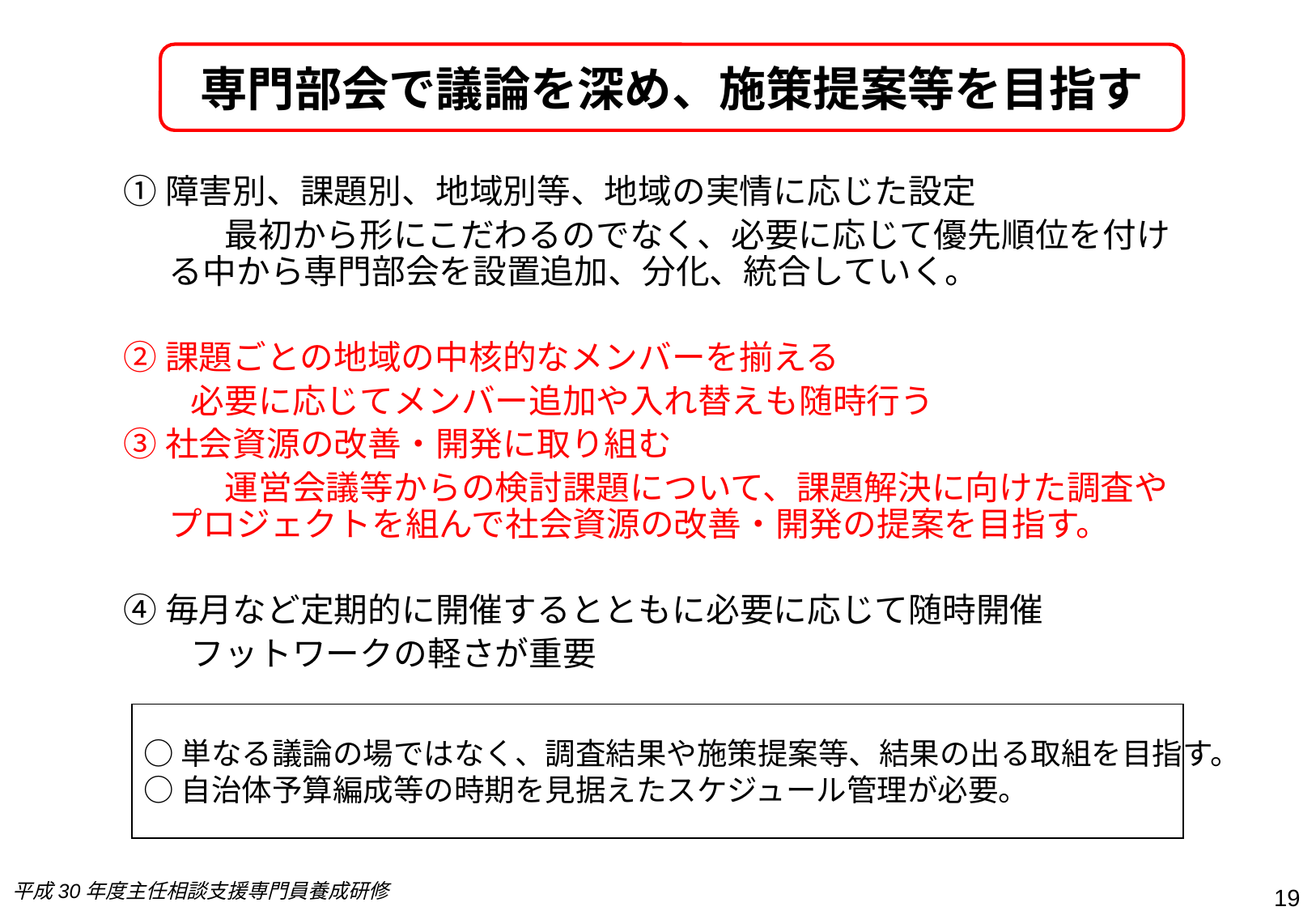

専門部会で議論を深め、施策提案等を目指す
①障害別、課題別、地域別等、地域の実情に応じた設定
　　　最初から形にこだわるのでなく、必要に応じて優先順位を付ける中から専門部会を設置追加、分化、統合していく。

②課題ごとの地域の中核的なメンバーを揃える
　　必要に応じてメンバー追加や入れ替えも随時行う
③社会資源の改善・開発に取り組む
　　　運営会議等からの検討課題について、課題解決に向けた調査やプロジェクトを組んで社会資源の改善・開発の提案を目指す。

④毎月など定期的に開催するとともに必要に応じて随時開催
　　フットワークの軽さが重要

○単なる議論の場ではなく、調査結果や施策提案等、結果の出る取組を目指す。
○自治体予算編成等の時期を見据えたスケジュール管理が必要。
平成30年度主任相談支援専門員養成研修
19